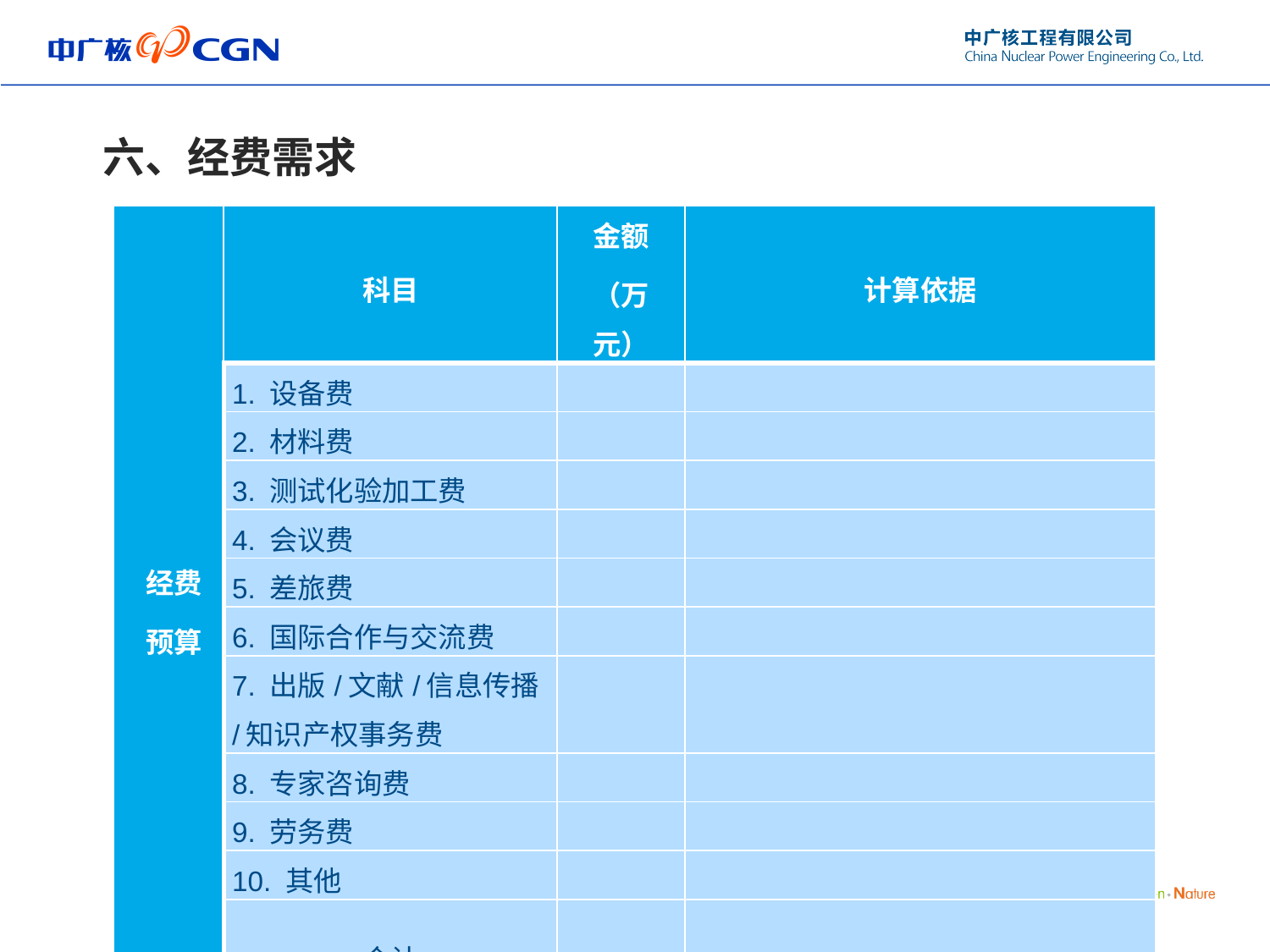

六、经费需求
| 经费 预算 | 科目 | 金额 （万元） | 计算依据 |
| --- | --- | --- | --- |
|  | 1. 设备费 |  |  |
|  | 2. 材料费 |  |  |
|  | 3. 测试化验加工费 |  |  |
|  | 4. 会议费 |  |  |
|  | 5. 差旅费 |  |  |
|  | 6. 国际合作与交流费 |  |  |
|  | 7. 出版/文献/信息传播/知识产权事务费 |  |  |
|  | 8. 专家咨询费 |  |  |
|  | 9. 劳务费 |  |  |
|  | 10. 其他 |  |  |
|  | 合计 |  |  |